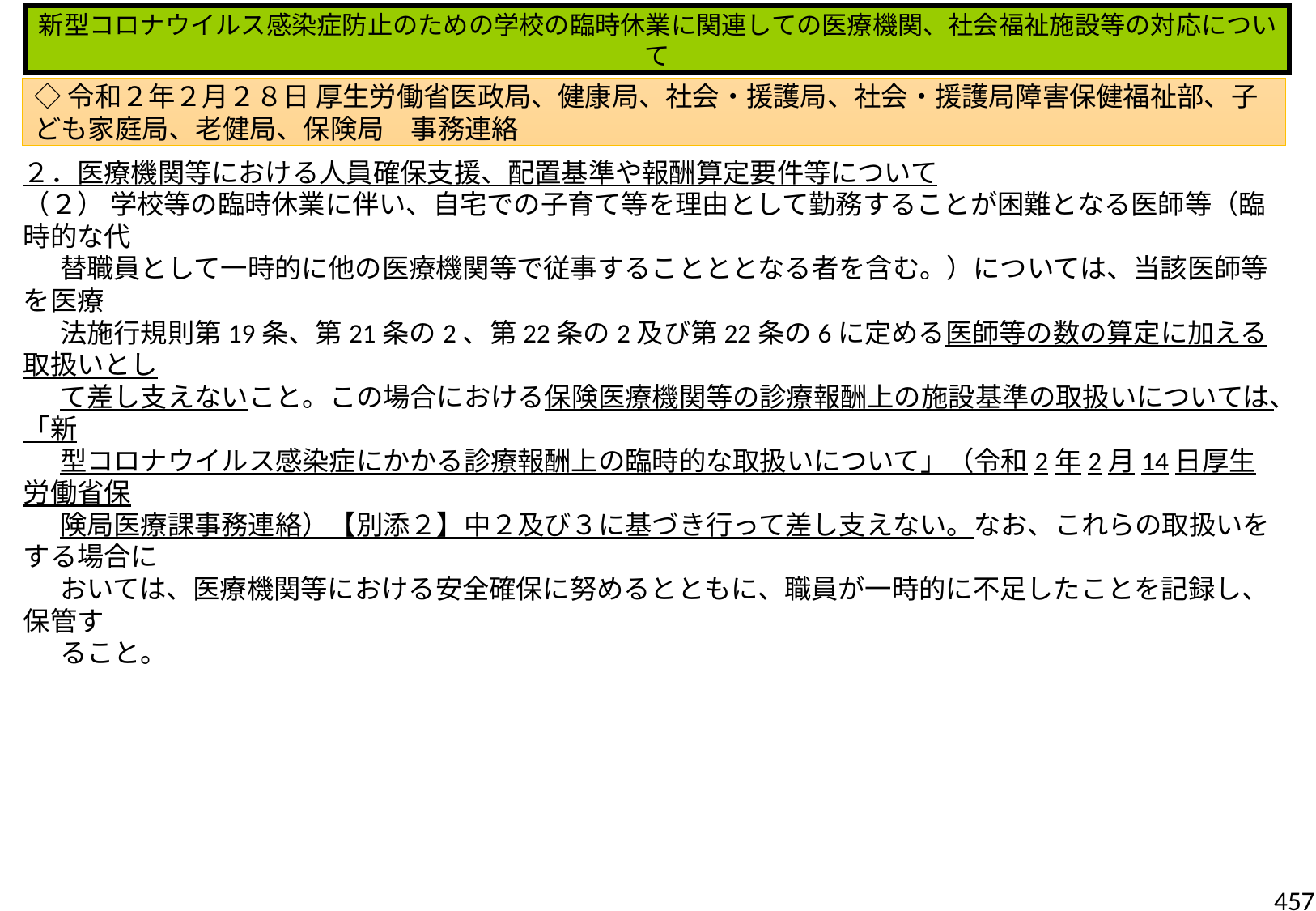

新型コロナウイルス感染症防止のための学校の臨時休業に関連しての医療機関、社会福祉施設等の対応について
◇令和２年２月２８日 厚生労働省医政局、健康局、社会・援護局、社会・援護局障害保健福祉部、子ども家庭局、老健局、保険局　事務連絡
２．医療機関等における人員確保支援、配置基準や報酬算定要件等について
（２） 学校等の臨時休業に伴い、自宅での子育て等を理由として勤務することが困難となる医師等（臨時的な代
     替職員として一時的に他の医療機関等で従事することととなる者を含む。）については、当該医師等を医療
     法施行規則第19条、第21条の2、第22条の2及び第22条の6に定める医師等の数の算定に加える取扱いとし
     て差し支えないこと。この場合における保険医療機関等の診療報酬上の施設基準の取扱いについては、「新
     型コロナウイルス感染症にかかる診療報酬上の臨時的な取扱いについて」（令和2年2月14日厚生労働省保
     険局医療課事務連絡）【別添２】中２及び３に基づき行って差し支えない。なお、これらの取扱いをする場合に
     おいては、医療機関等における安全確保に努めるとともに、職員が一時的に不足したことを記録し、保管す
     ること。
457